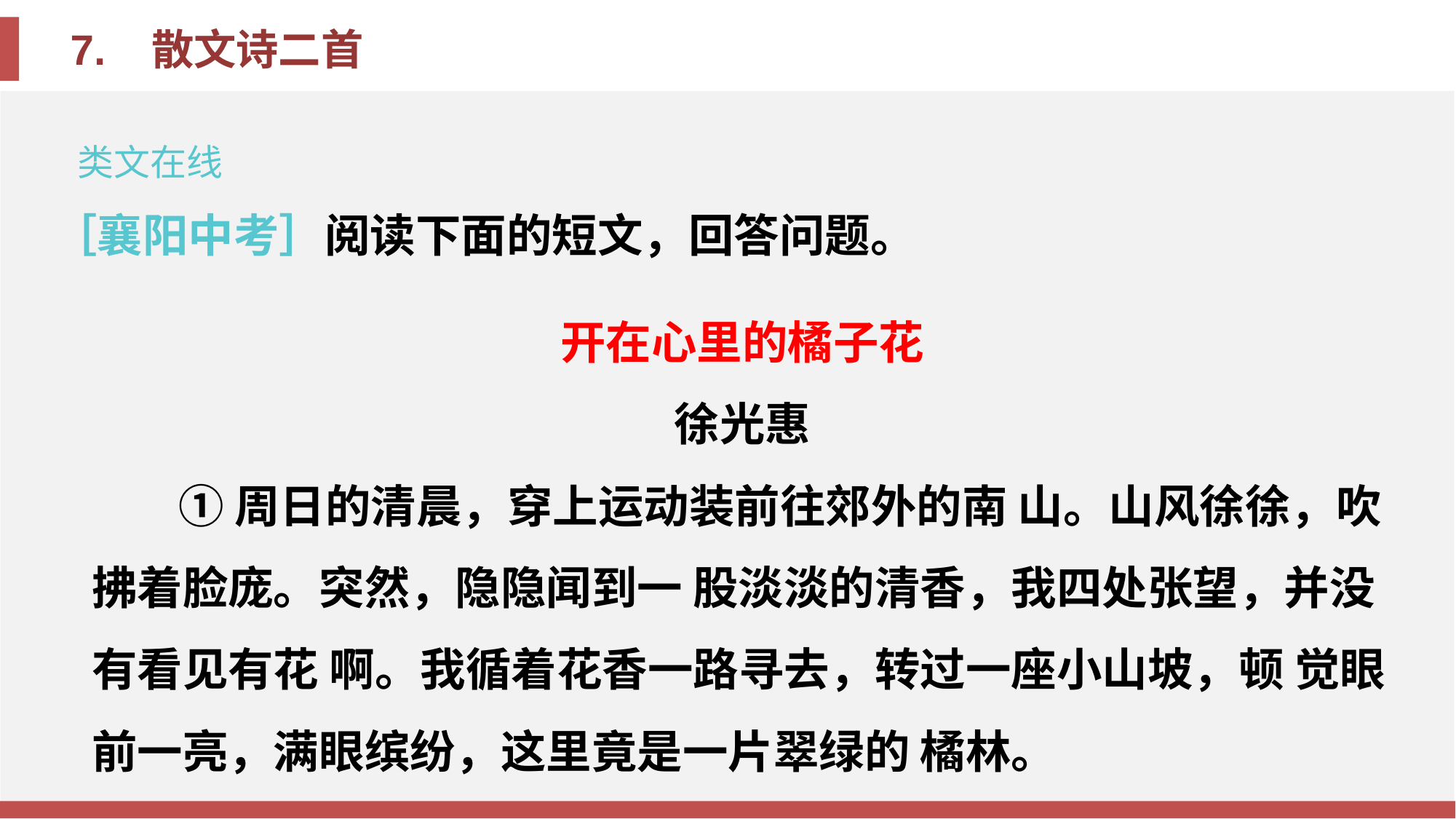

类文在线
［襄阳中考］阅读下面的短文，回答问题。
开在心里的橘子花
徐光惠
①周日的清晨，穿上运动装前往郊外的南 山。山风徐徐，吹拂着脸庞。突然，隐隐闻到一 股淡淡的清香，我四处张望，并没有看见有花 啊。我循着花香一路寻去，转过一座小山坡，顿 觉眼前一亮，满眼缤纷，这里竟是一片翠绿的 橘林。